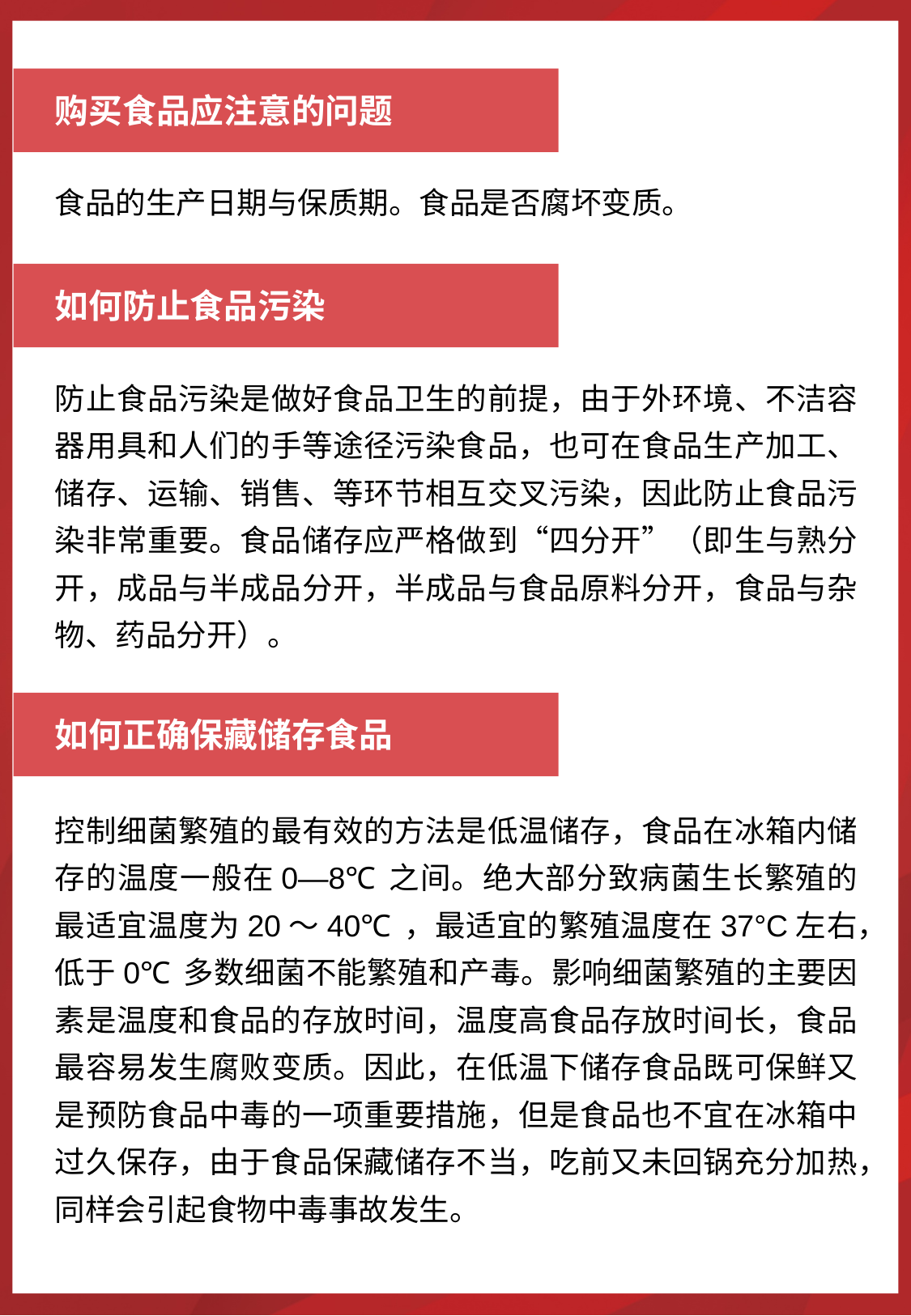

购买食品应注意的问题
食品的生产日期与保质期。食品是否腐坏变质。

如何防止食品污染
防止食品污染是做好食品卫生的前提，由于外环境、不洁容器用具和人们的手等途径污染食品，也可在食品生产加工、储存、运输、销售、等环节相互交叉污染，因此防止食品污染非常重要。食品储存应严格做到“四分开”（即生与熟分开，成品与半成品分开，半成品与食品原料分开，食品与杂物、药品分开）。

如何正确保藏储存食品
控制细菌繁殖的最有效的方法是低温储存，食品在冰箱内储存的温度一般在0—8℃之间。绝大部分致病菌生长繁殖的最适宜温度为20～40℃，最适宜的繁殖温度在37°C左右，低于0℃多数细菌不能繁殖和产毒。影响细菌繁殖的主要因素是温度和食品的存放时间，温度高食品存放时间长，食品最容易发生腐败变质。因此，在低温下储存食品既可保鲜又是预防食品中毒的一项重要措施，但是食品也不宜在冰箱中过久保存，由于食品保藏储存不当，吃前又未回锅充分加热，同样会引起食物中毒事故发生。